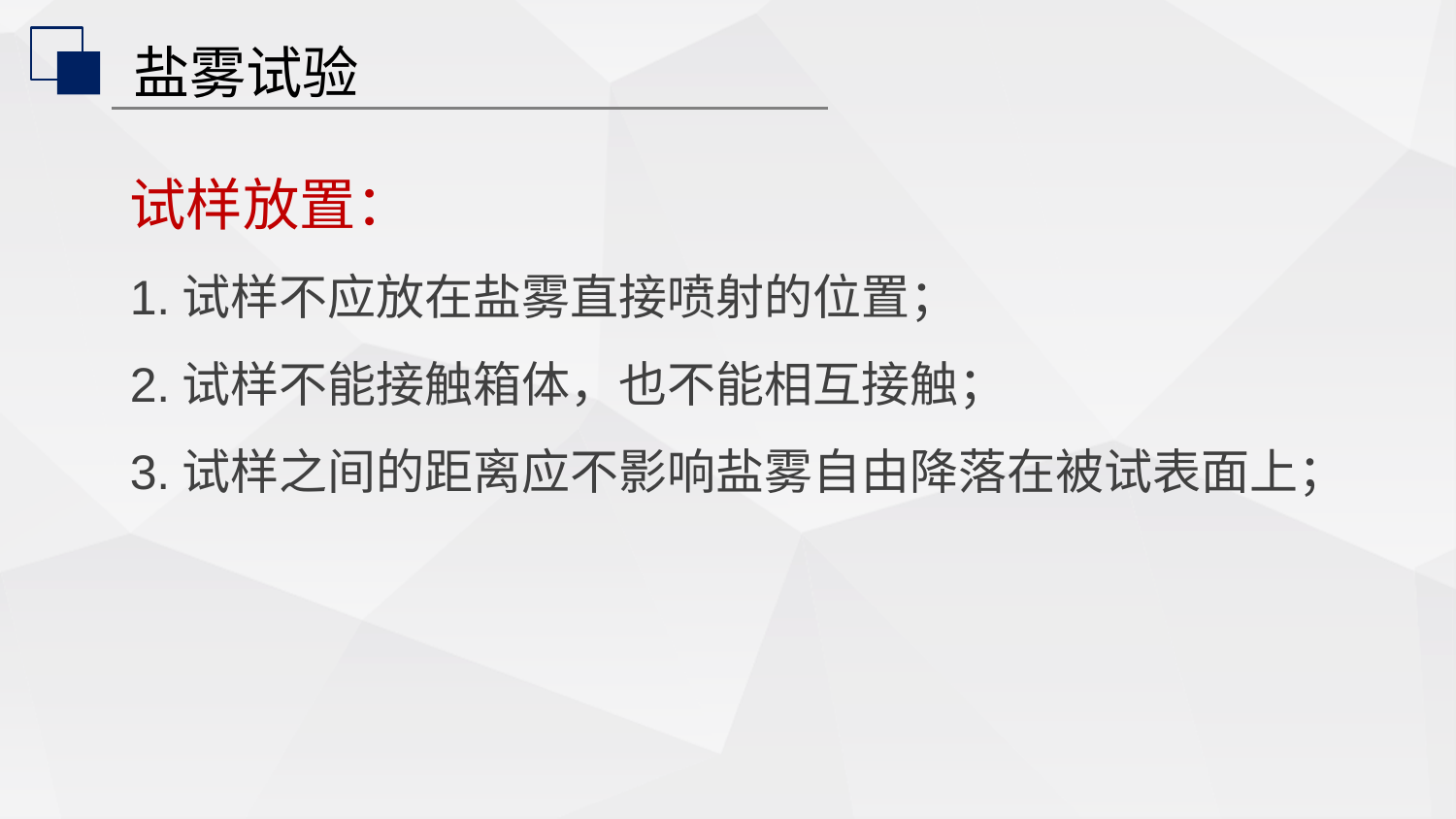

盐雾试验
试样放置：
1.试样不应放在盐雾直接喷射的位置；
2.试样不能接触箱体，也不能相互接触；
3.试样之间的距离应不影响盐雾自由降落在被试表面上；